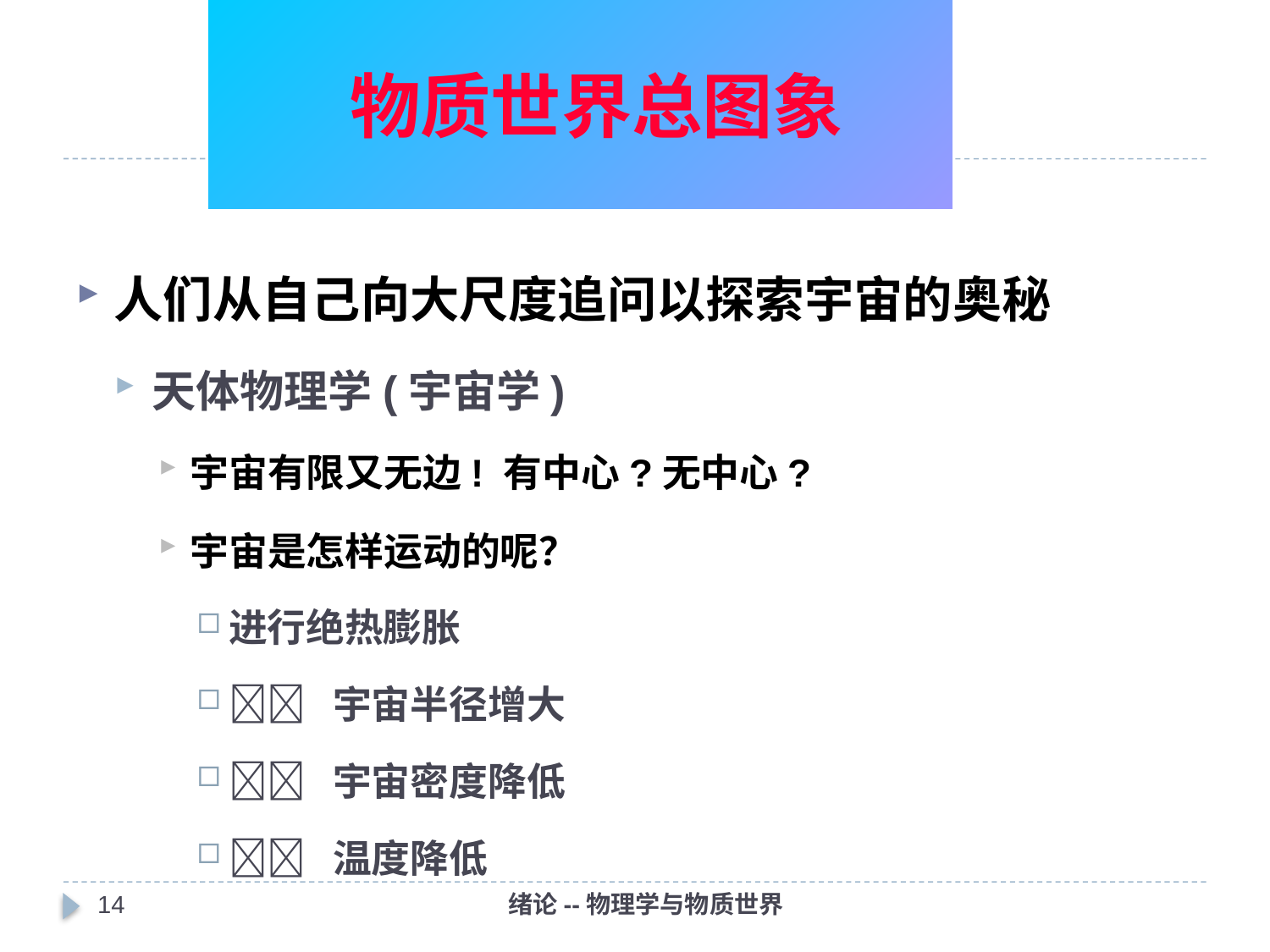

# 物质世界总图象

人们从自己向大尺度追问以探索宇宙的奥秘
天体物理学(宇宙学)
宇宙有限又无边! 有中心?无中心?
宇宙是怎样运动的呢？
进行绝热膨胀
→→  宇宙半径增大
→→  宇宙密度降低
→→  温度降低
14
绪论--物理学与物质世界